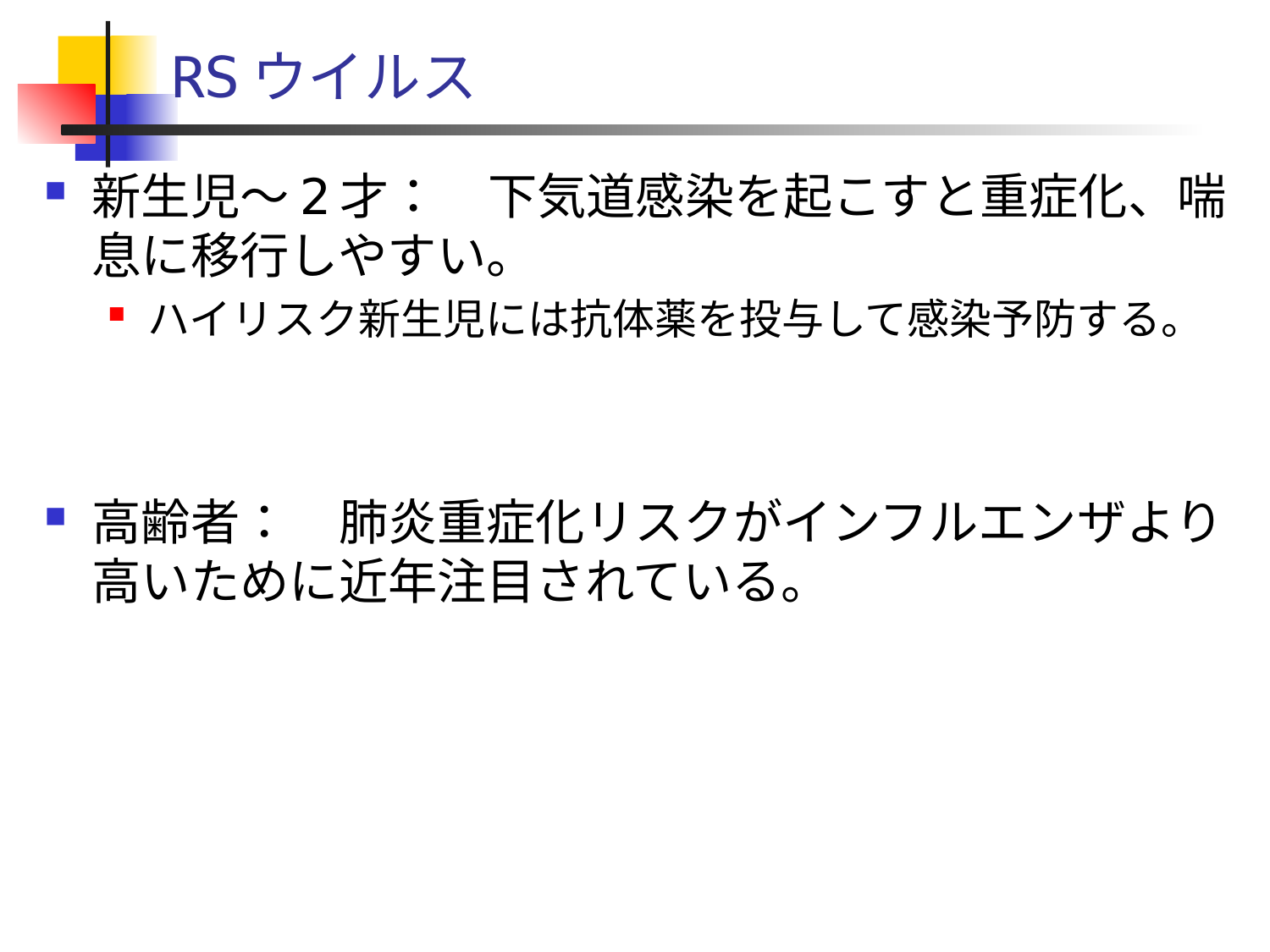

# RSウイルス
新生児～2才：　下気道感染を起こすと重症化、喘息に移行しやすい。
ハイリスク新生児には抗体薬を投与して感染予防する。

高齢者：　肺炎重症化リスクがインフルエンザより高いために近年注目されている。